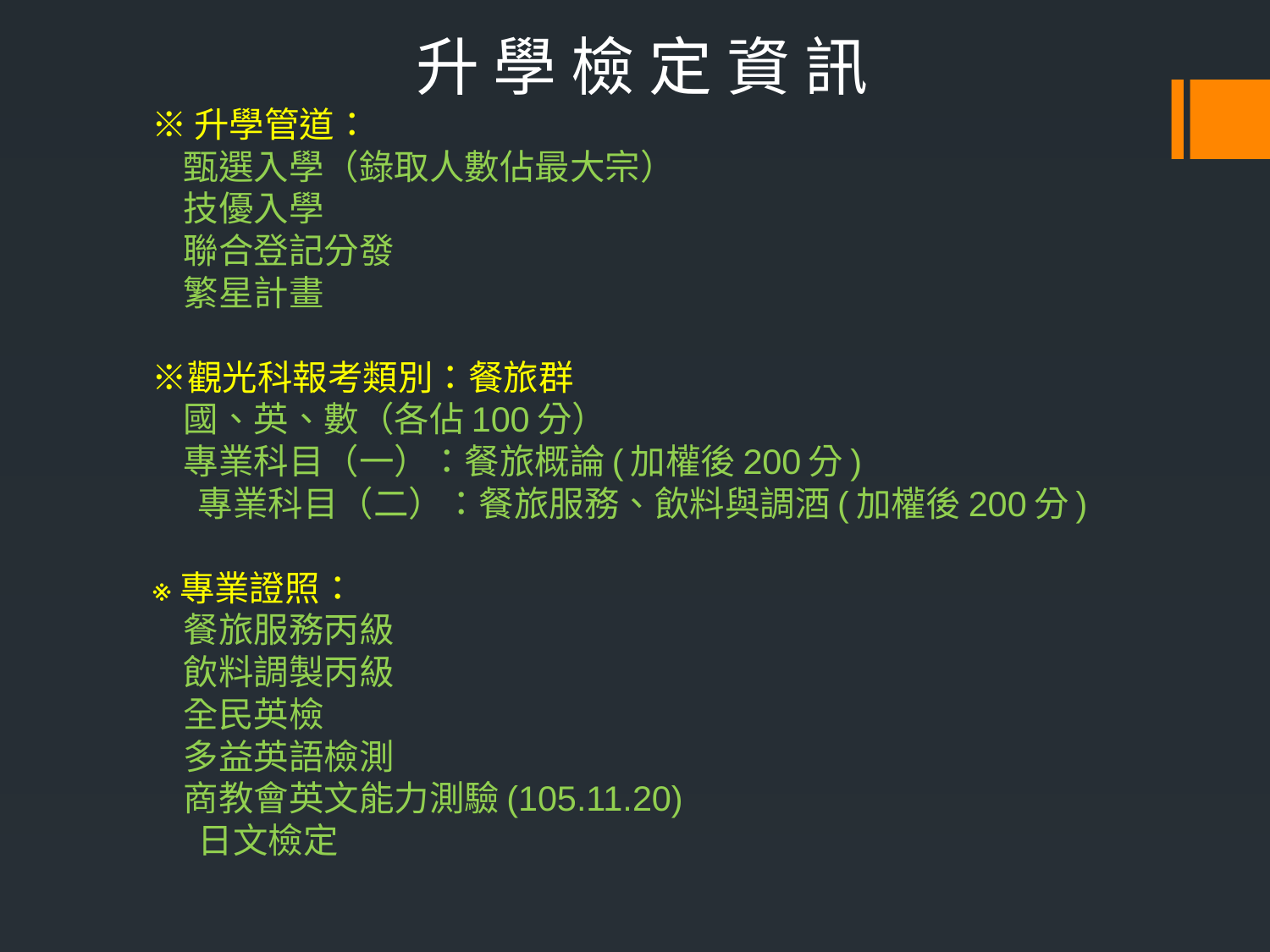

升 學 檢 定 資 訊
# ※升學管道： 甄選入學（錄取人數佔最大宗） 技優入學 聯合登記分發 繁星計畫 ※觀光科報考類別：餐旅群 國、英、數（各佔100分） 專業科目（一）：餐旅概論(加權後200分) 專業科目（二）：餐旅服務、飲料與調酒(加權後200分) ※專業證照： 餐旅服務丙級 飲料調製丙級 全民英檢 多益英語檢測 商教會英文能力測驗(105.11.20) 日文檢定